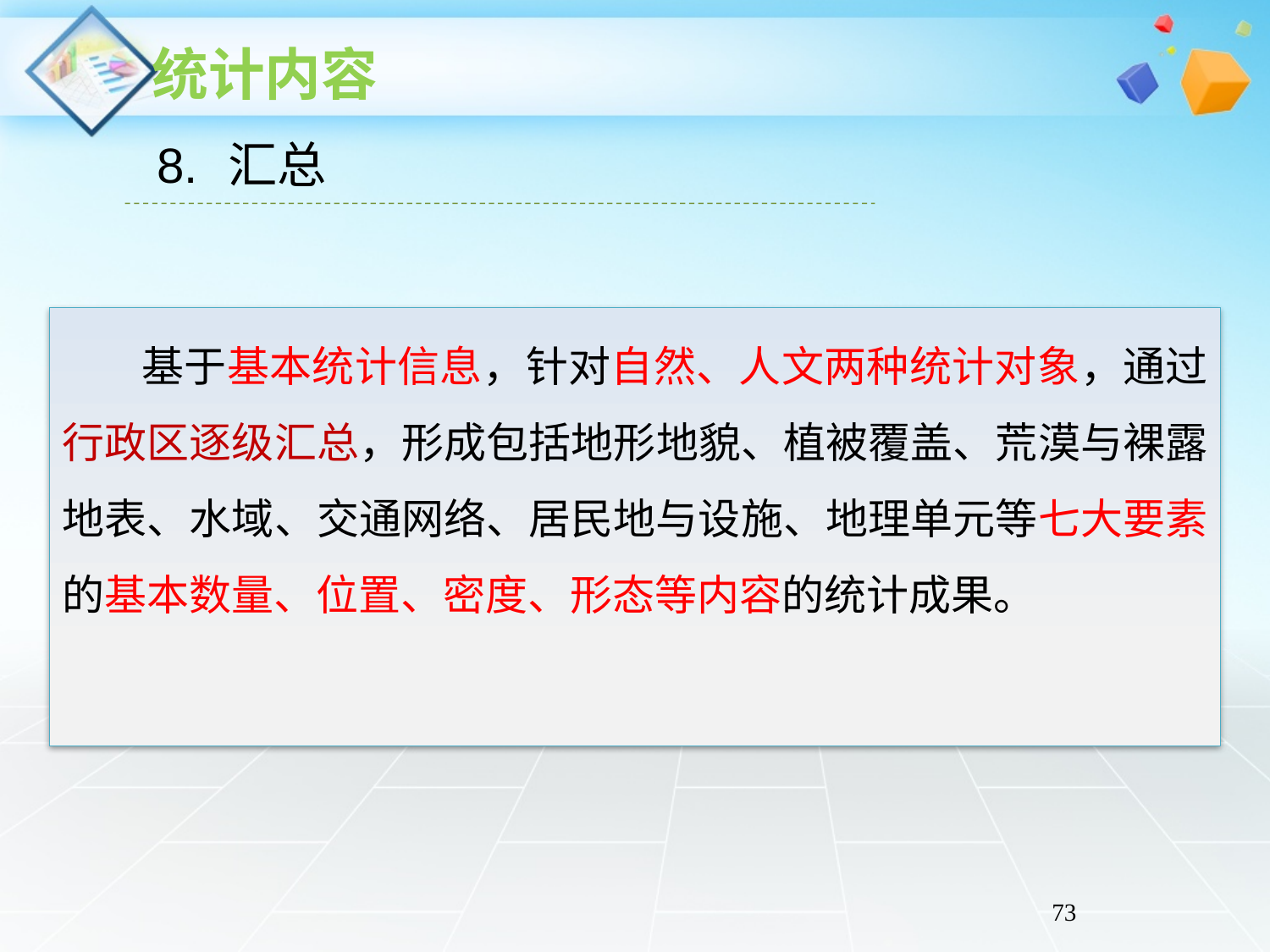

汇总

       基于基本统计信息，针对自然、人文两种统计对象，通过行政区逐级汇总，形成包括地形地貌、植被覆盖、荒漠与裸露地表、水域、交通网络、居民地与设施、地理单元等七大要素的基本数量、位置、密度、形态等内容的统计成果。
73